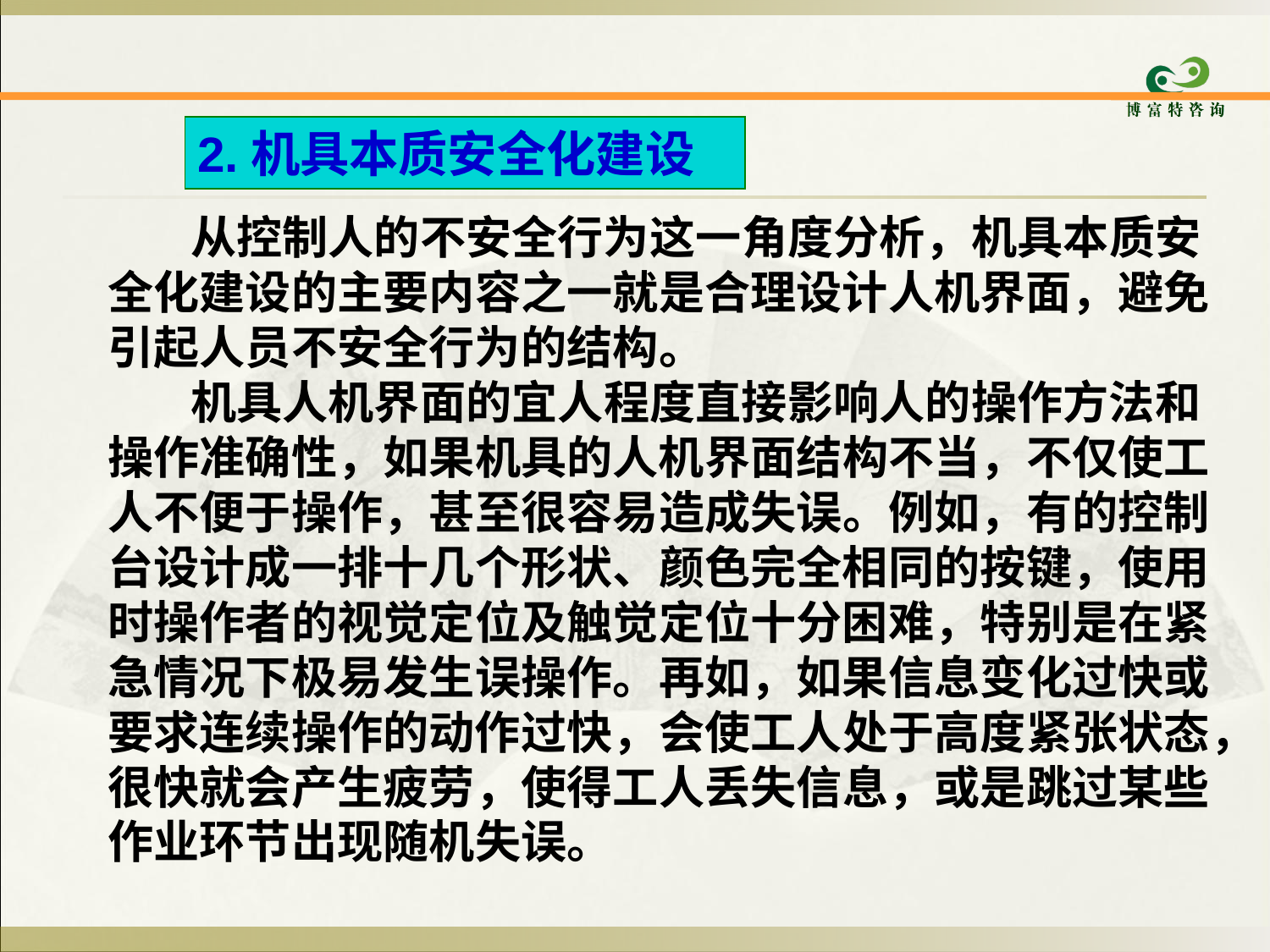

2.机具本质安全化建设

　从控制人的不安全行为这一角度分析，机具本质安全化建设的主要内容之一就是合理设计人机界面，避免引起人员不安全行为的结构。
　机具人机界面的宜人程度直接影响人的操作方法和操作准确性，如果机具的人机界面结构不当，不仅使工人不便于操作，甚至很容易造成失误。例如，有的控制台设计成一排十几个形状、颜色完全相同的按键，使用时操作者的视觉定位及触觉定位十分困难，特别是在紧急情况下极易发生误操作。再如，如果信息变化过快或要求连续操作的动作过快，会使工人处于高度紧张状态，很快就会产生疲劳，使得工人丢失信息，或是跳过某些作业环节出现随机失误。
68